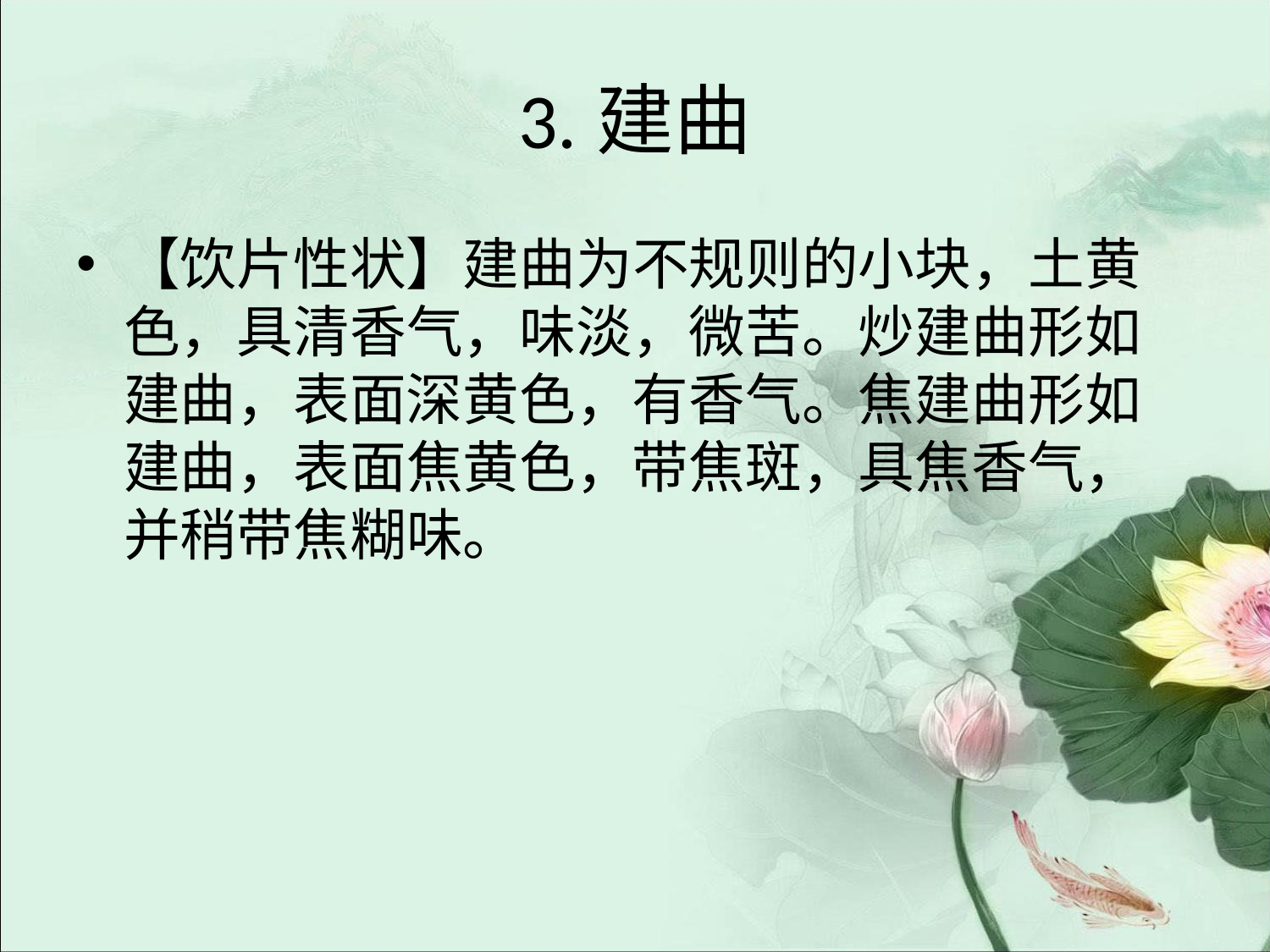

# 3.建曲
【饮片性状】建曲为不规则的小块，土黄色，具清香气，味淡，微苦。炒建曲形如建曲，表面深黄色，有香气。焦建曲形如建曲，表面焦黄色，带焦斑，具焦香气，并稍带焦糊味。